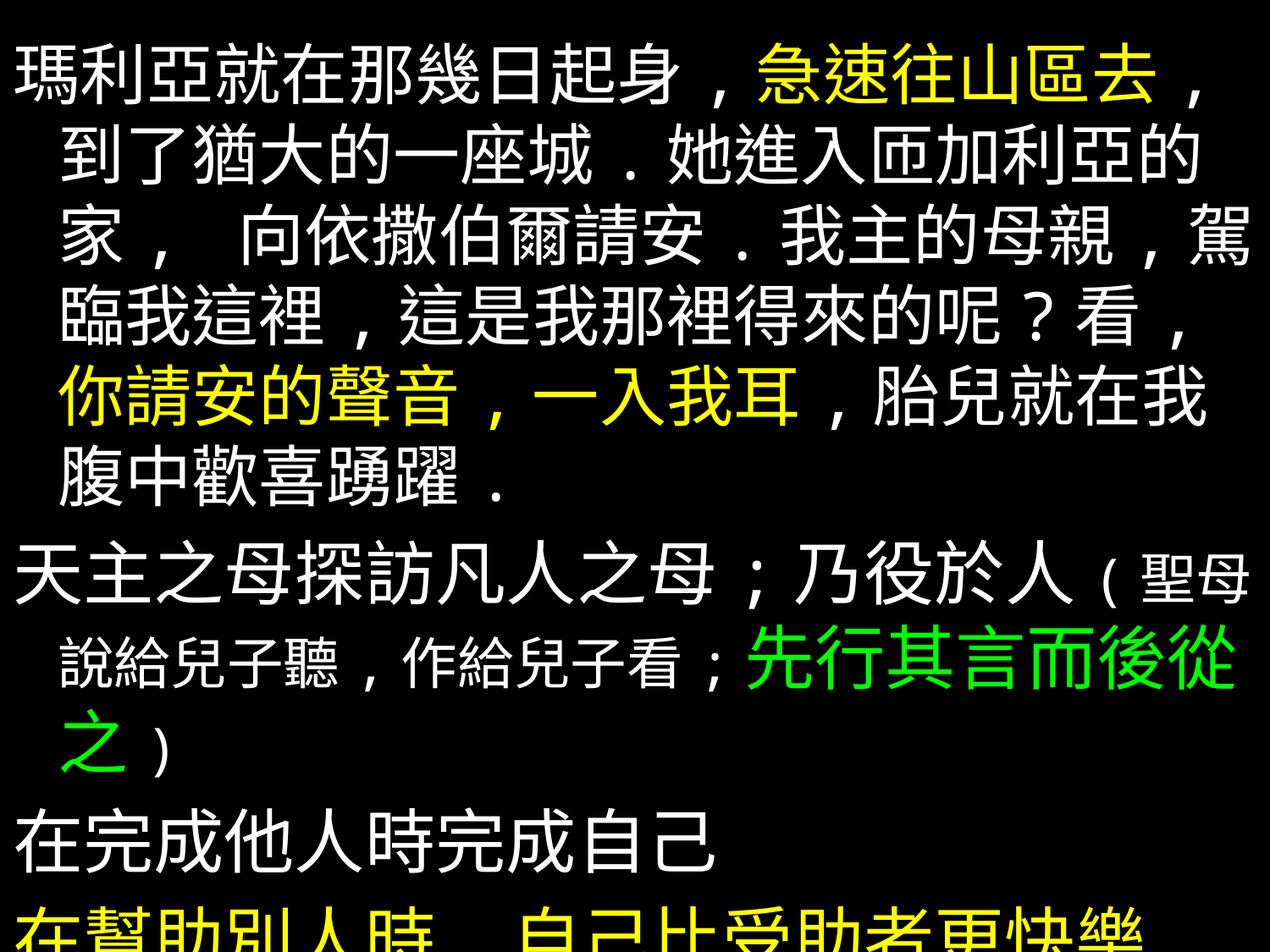

瑪利亞就在那幾日起身,急速往山區去,到了猶大的一座城.她進入匝加利亞的家, 向依撒伯爾請安.我主的母親,駕臨我這裡,這是我那裡得來的呢?看,你請安的聲音,一入我耳,胎兒就在我腹中歡喜踴躍.
天主之母探訪凡人之母;乃役於人(聖母說給兒子聽,作給兒子看;先行其言而後從之)
在完成他人時完成自己
在幫助別人時,自己比受助者更快樂